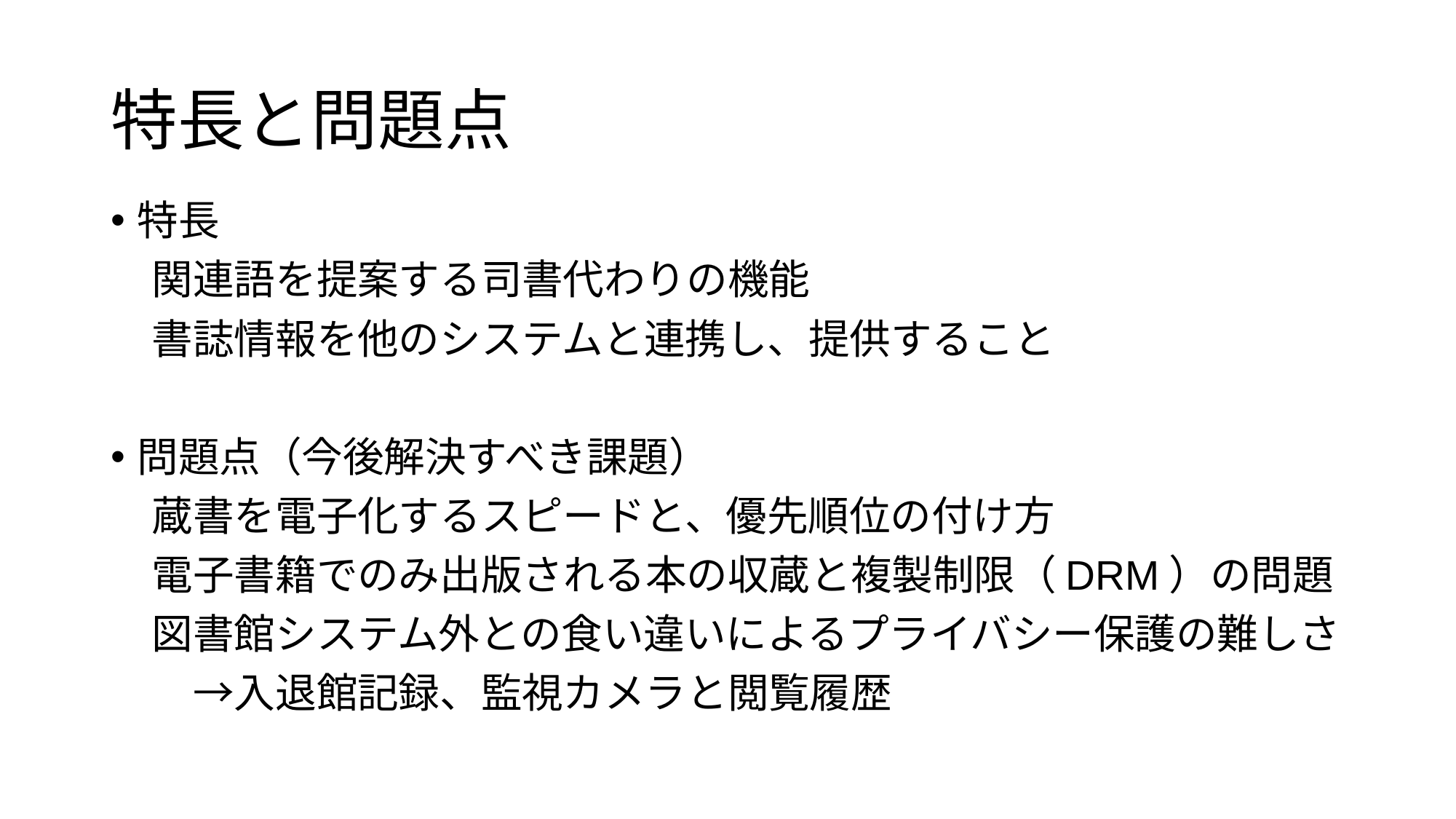

# 特長と問題点
特長
　関連語を提案する司書代わりの機能
　書誌情報を他のシステムと連携し、提供すること

問題点（今後解決すべき課題）
　蔵書を電子化するスピードと、優先順位の付け方
　電子書籍でのみ出版される本の収蔵と複製制限（DRM）の問題
　図書館システム外との食い違いによるプライバシー保護の難しさ
　　→入退館記録、監視カメラと閲覧履歴